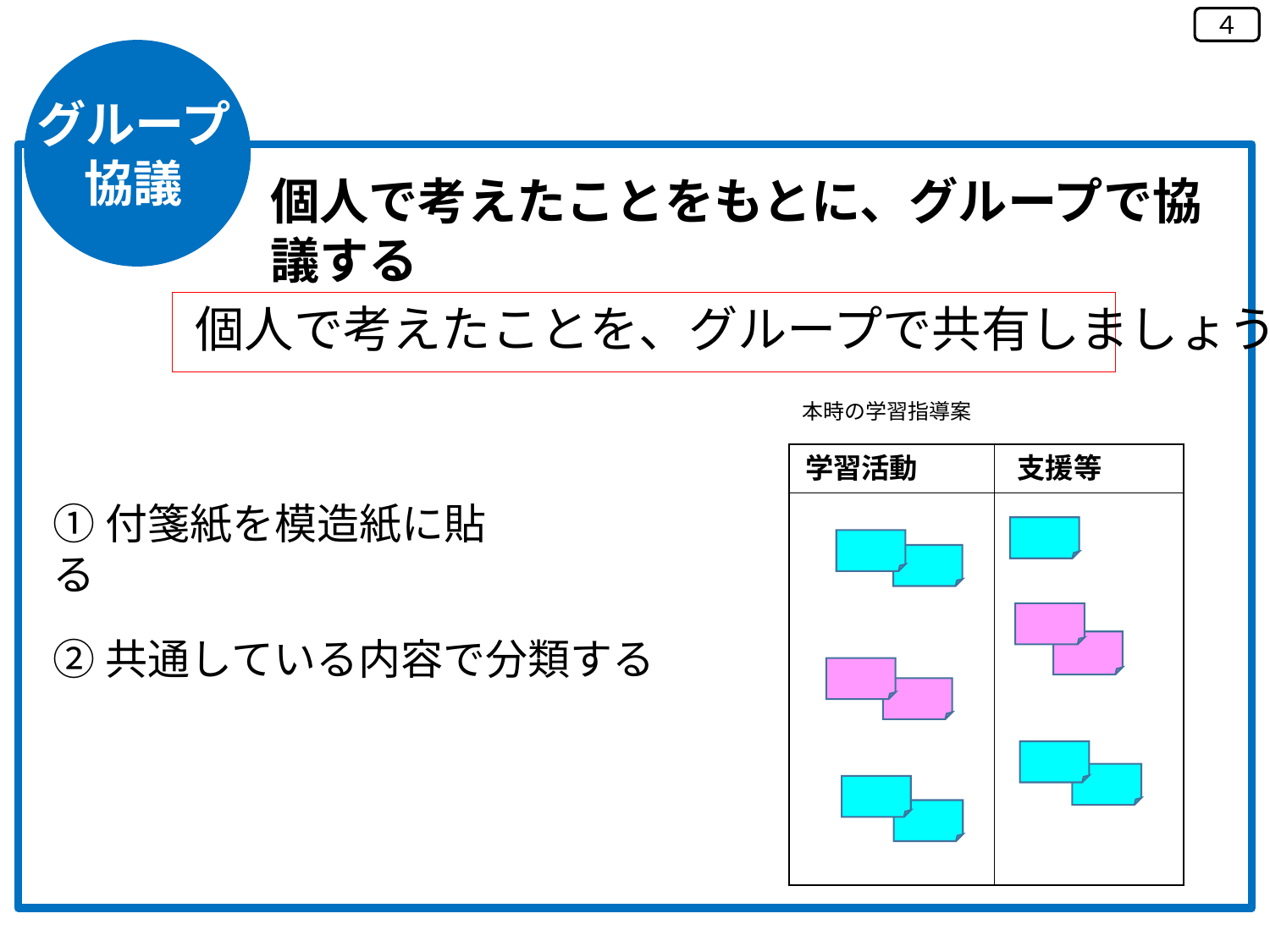

４

グループ
協議

個人で考えたことをもとに、グループで協議する
個人で考えたことを、グループで共有しましょう

本時の学習指導案

学習活動
支援等
①付箋紙を模造紙に貼る

②共通している内容で分類する

タイトル

タイトル

タイトル